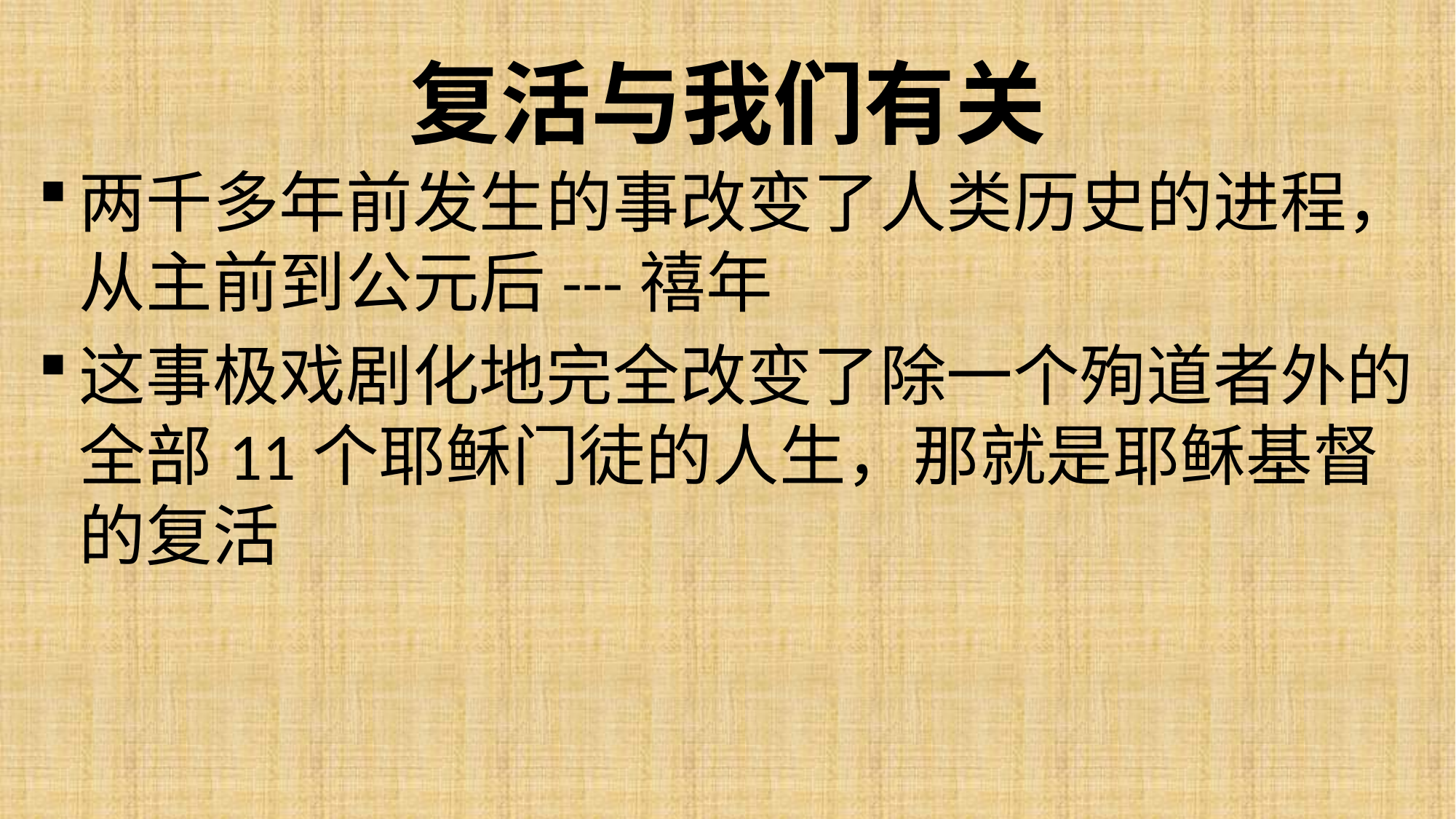

# 复活与我们有关
两千多年前发生的事改变了人类历史的进程，从主前到公元后---禧年
这事极戏剧化地完全改变了除一个殉道者外的全部11个耶稣门徒的人生，那就是耶稣基督的复活